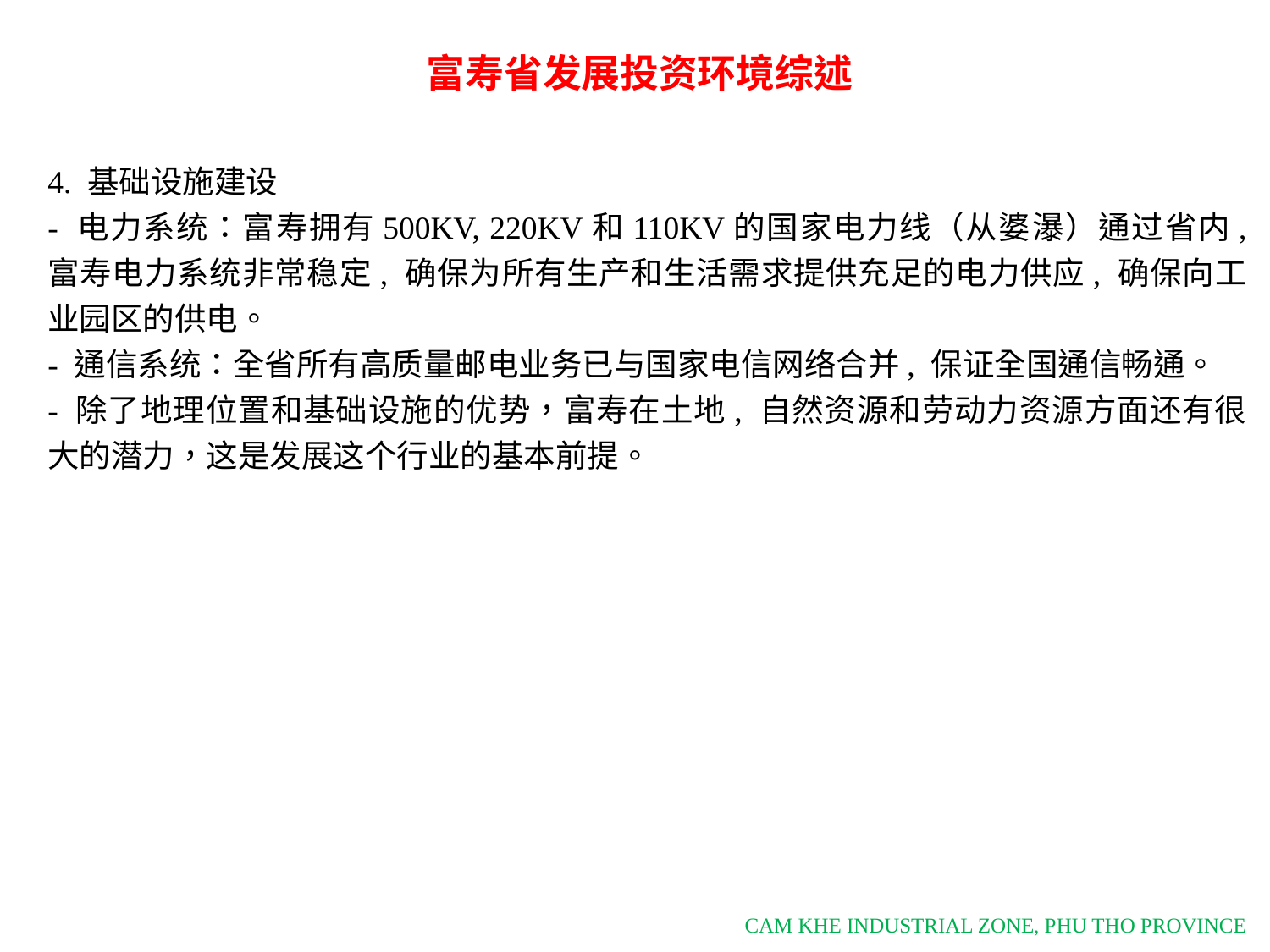

富寿省发展投资环境综述
4. 基础设施建设
- 电力系统：富寿拥有500KV, 220KV和110KV的国家电力线（从婆瀑）通过省内, 富寿电力系统非常稳定, 确保为所有生产和生活需求提供充足的电力供应, 确保向工业园区的供电。
- 通信系统：全省所有高质量邮电业务已与国家电信网络合并, 保证全国通信畅通。
- 除了地理位置和基础设施的优势，富寿在土地, 自然资源和劳动力资源方面还有很大的潜力，这是发展这个行业的基本前提。
CAM KHE INDUSTRIAL ZONE, PHU THO PROVINCE